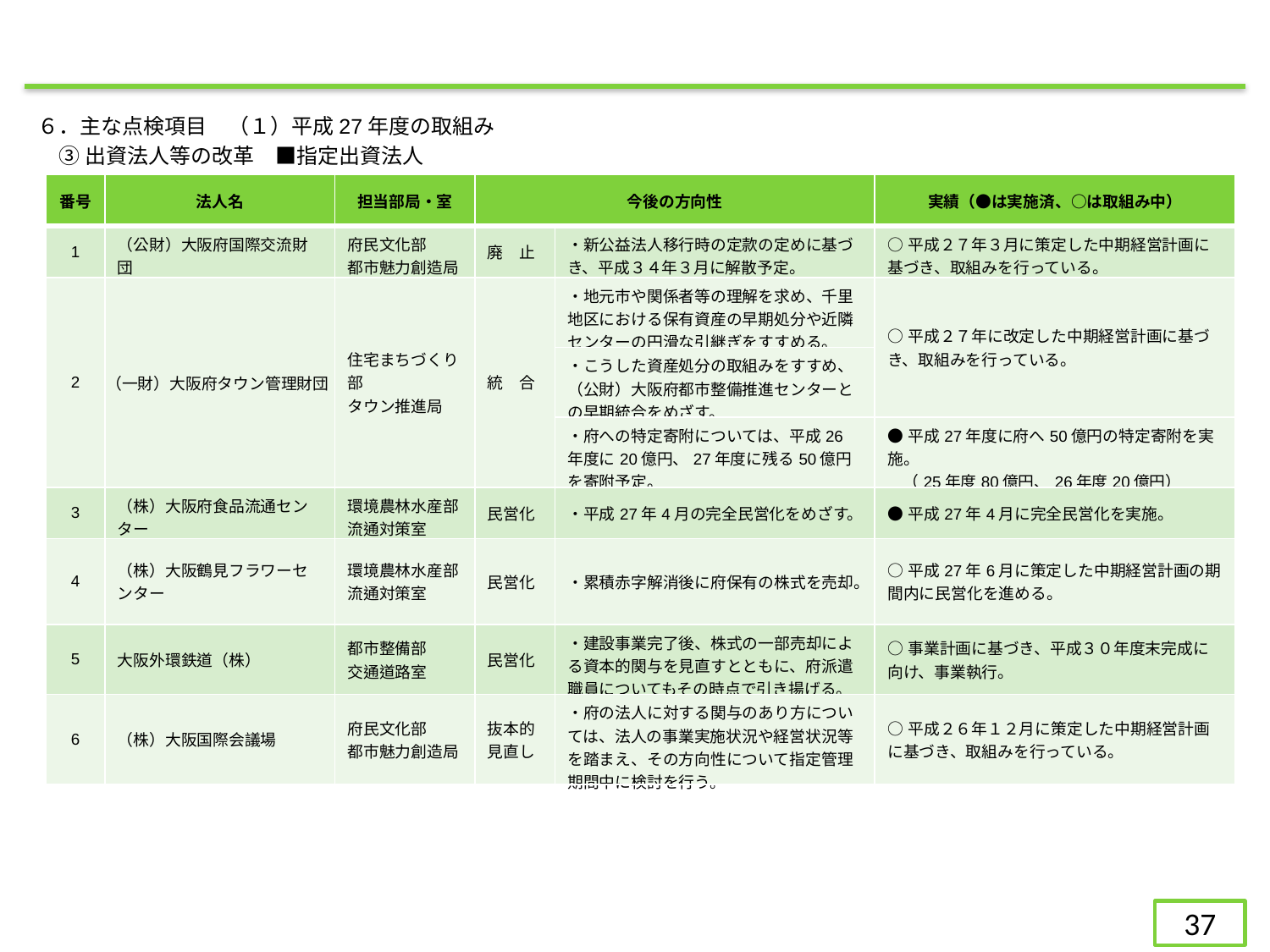

６．主な点検項目　（１）平成27年度の取組み
③出資法人等の改革　■指定出資法人
| 番号 | 法人名 | 担当部局・室 | 今後の方向性 |  | 実績（●は実施済、○は取組み中） |
| --- | --- | --- | --- | --- | --- |
| 1 | （公財）大阪府国際交流財団 | 府民文化部 都市魅力創造局 | 廃　止 | ・新公益法人移行時の定款の定めに基づき、平成３４年３月に解散予定。 | ○平成２７年３月に策定した中期経営計画に基づき、取組みを行っている。 |
| 2 | （一財）大阪府タウン管理財団 | 住宅まちづくり部 タウン推進局 | 統　合 | ・地元市や関係者等の理解を求め、千里地区における保有資産の早期処分や近隣センターの円滑な引継ぎをすすめる。 | ○平成２７年に改定した中期経営計画に基づき、取組みを行っている。 |
|  |  |  |  | ・こうした資産処分の取組みをすすめ、（公財）大阪府都市整備推進センターとの早期統合をめざす。 |  |
|  |  |  |  | ・府への特定寄附については、平成26年度に20億円、27年度に残る50億円を寄附予定。 | ●平成27年度に府へ50億円の特定寄附を実施。 （25年度80億円、26年度20億円） |
| 3 | （株）大阪府食品流通センター | 環境農林水産部 流通対策室 | 民営化 | ・平成27年4月の完全民営化をめざす。 | ●平成27年4月に完全民営化を実施。 |
| 4 | （株）大阪鶴見フラワーセンター | 環境農林水産部 流通対策室 | 民営化 | ・累積赤字解消後に府保有の株式を売却。 | ○平成27年6月に策定した中期経営計画の期間内に民営化を進める。 |
| 5 | 大阪外環鉄道（株） | 都市整備部 交通道路室 | 民営化 | ・建設事業完了後、株式の一部売却による資本的関与を見直すとともに、府派遣職員についてもその時点で引き揚げる。 | ○事業計画に基づき、平成３０年度末完成に向け、事業執行。 |
| 6 | （株）大阪国際会議場 | 府民文化部 都市魅力創造局 | 抜本的 見直し | ・府の法人に対する関与のあり方については、法人の事業実施状況や経営状況等を踏まえ、その方向性について指定管理期間中に検討を行う。 | ○平成２６年１２月に策定した中期経営計画に基づき、取組みを行っている。 |
37